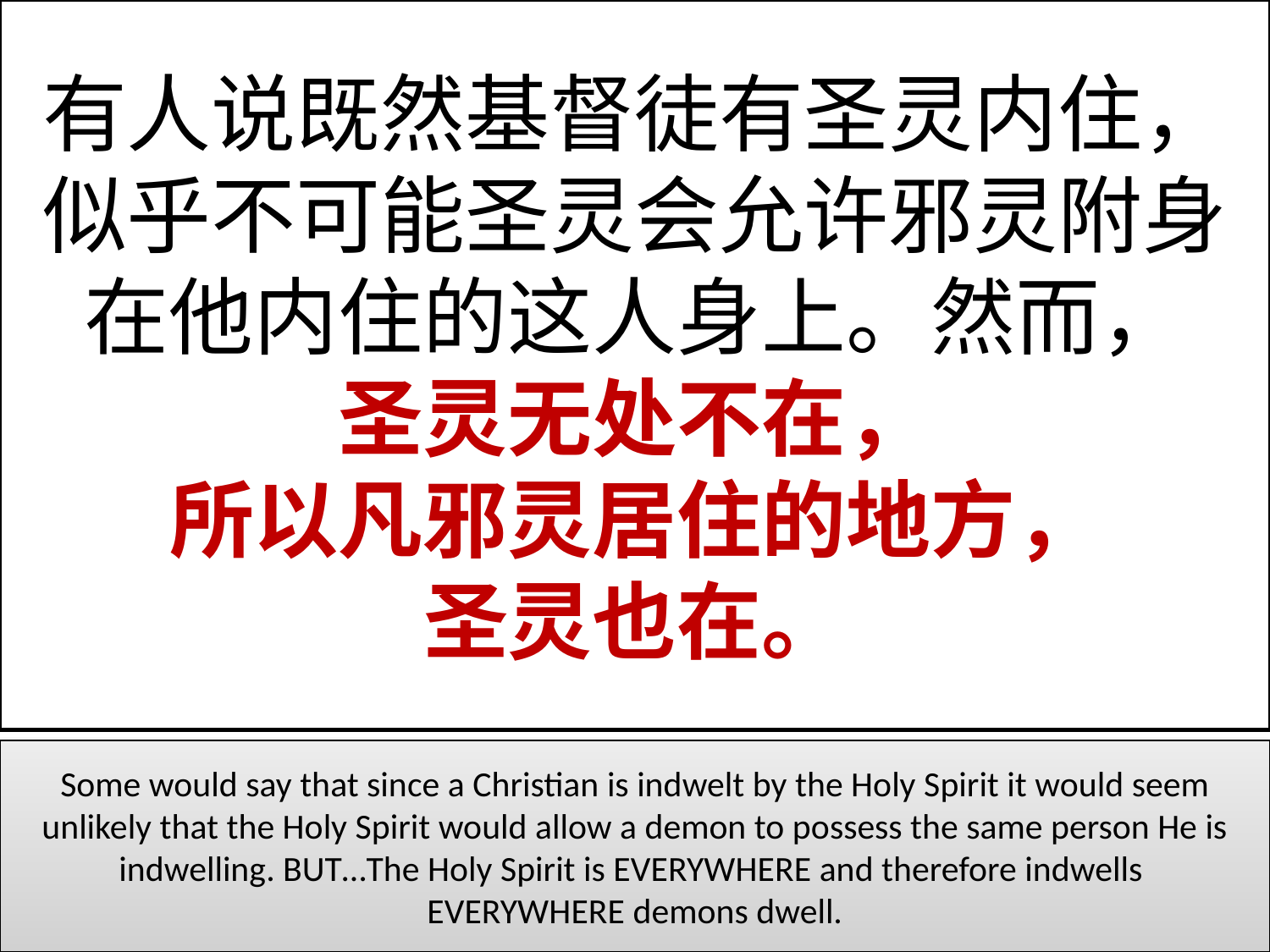

有人说既然基督徒有圣灵内住，
似乎不可能圣灵会允许邪灵附身
在他内住的这人身上。然而，
圣灵无处不在，
所以凡邪灵居住的地方，
圣灵也在。
Some would say that since a Christian is indwelt by the Holy Spirit it would seem unlikely that the Holy Spirit would allow a demon to possess the same person He is indwelling. BUT…The Holy Spirit is EVERYWHERE and therefore indwells
EVERYWHERE demons dwell.